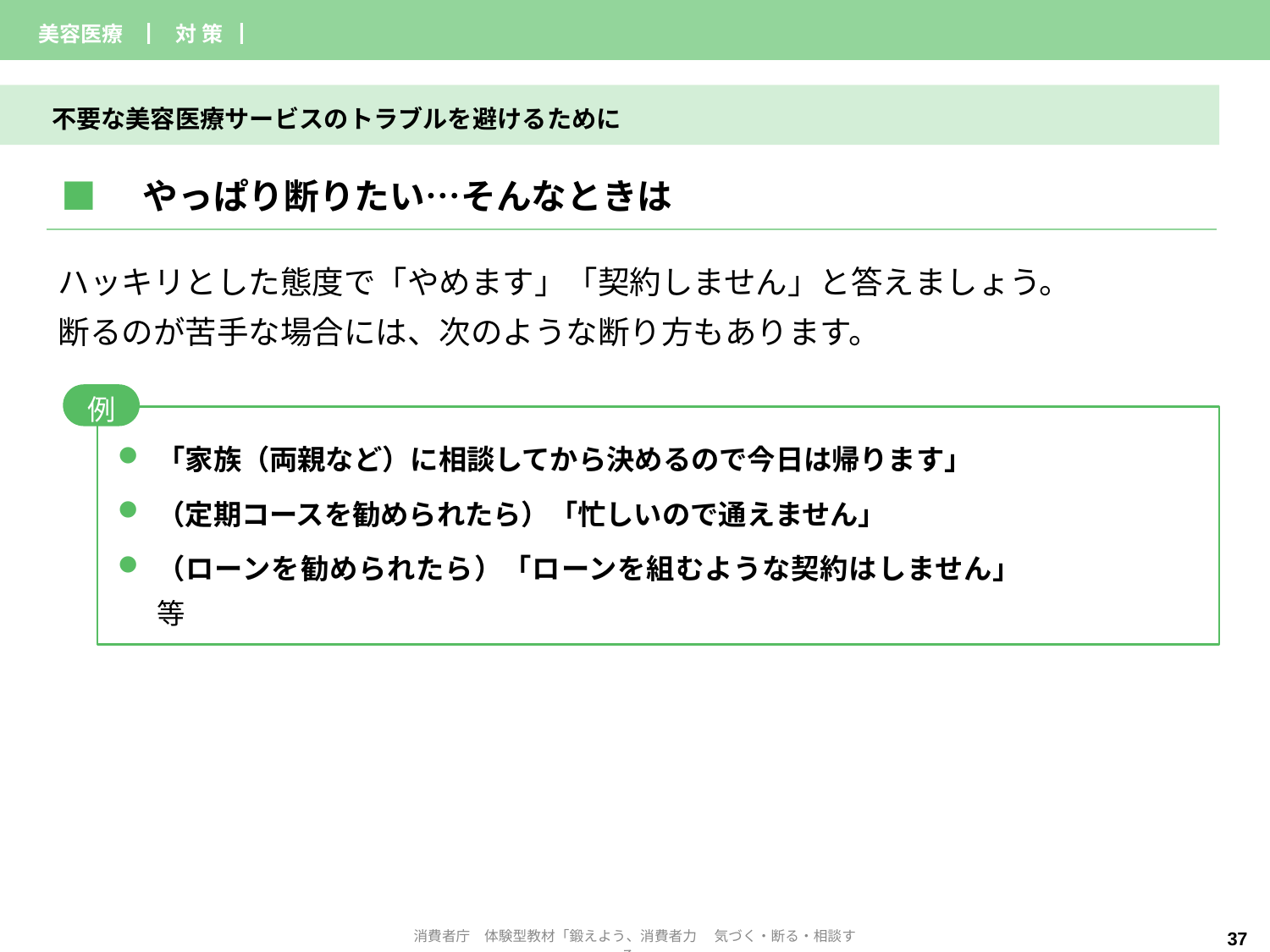

| 美容医療 | ▏対 策▕ |  |  |
| --- | --- | --- | --- |

不要な美容医療サービスのトラブルを避けるために
| ■　やっぱり断りたい…そんなときは |
| --- |
ハッキリとした態度で「やめます」「契約しません」と答えましょう。
断るのが苦手な場合には、次のような断り方もあります。

例
「家族（両親など）に相談してから決めるので今日は帰ります」
（定期コースを勧められたら）「忙しいので通えません」
（ローンを勧められたら）「ローンを組むような契約はしません」　		等